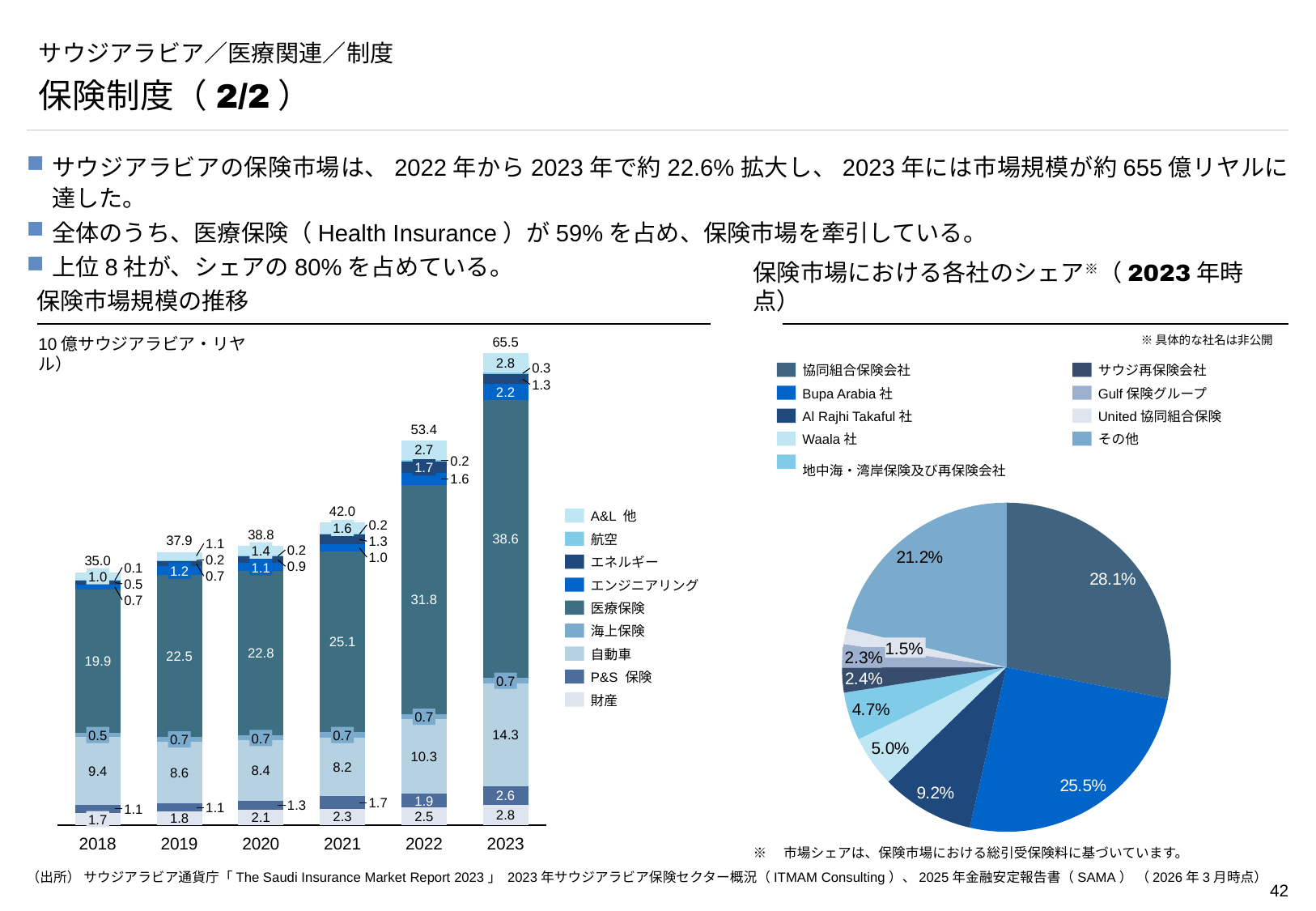

# サウジアラビア／医療関連／制度
保険制度（2/2）
サウジアラビアの保険市場は、2022年から2023年で約22.6%拡大し、2023年には市場規模が約655億リヤルに達した。
全体のうち、医療保険（Health Insurance）が59%を占め、保険市場を牽引している。
上位8社が、シェアの80%を占めている。
保険市場規模の推移
保険市場における各社のシェア※（2023年時点）
※具体的な社名は非公開
10億サウジアラビア・リヤル）

### Chart

| Category |  |  |  |  |  |  |  |  |  |
|---|---|---|---|---|---|---|---|---|---|
65.5
協同組合保険会社
サウジ再保険会社

Bupa Arabia社
Gulf保険グループ

Al Rajhi Takaful社
United協同組合保険

53.4
Waala社
その他

地中海・湾岸保険及び再保険会社

1.7

### Chart

| Category |  |
|---|---|
42.0
A&L 他

1.6
38.8
航空

37.9
1.4
35.0
エネルギー

1.1
1.2
1.0
エンジニアリング

医療保険

海上保険

1.5%
自動車

2.3%
P&S 保険

0.7
財産

0.7
0.5
0.7
0.7
0.7
1.7
2018
2019
2020
2021
2022
2023
※　市場シェアは、保険市場における総引受保険料に基づいています。
（出所） サウジアラビア通貨庁「The Saudi Insurance Market Report 2023」 2023年サウジアラビア保険セクター概況（ITMAM Consulting）、2025年金融安定報告書（SAMA） （2026年3月時点）